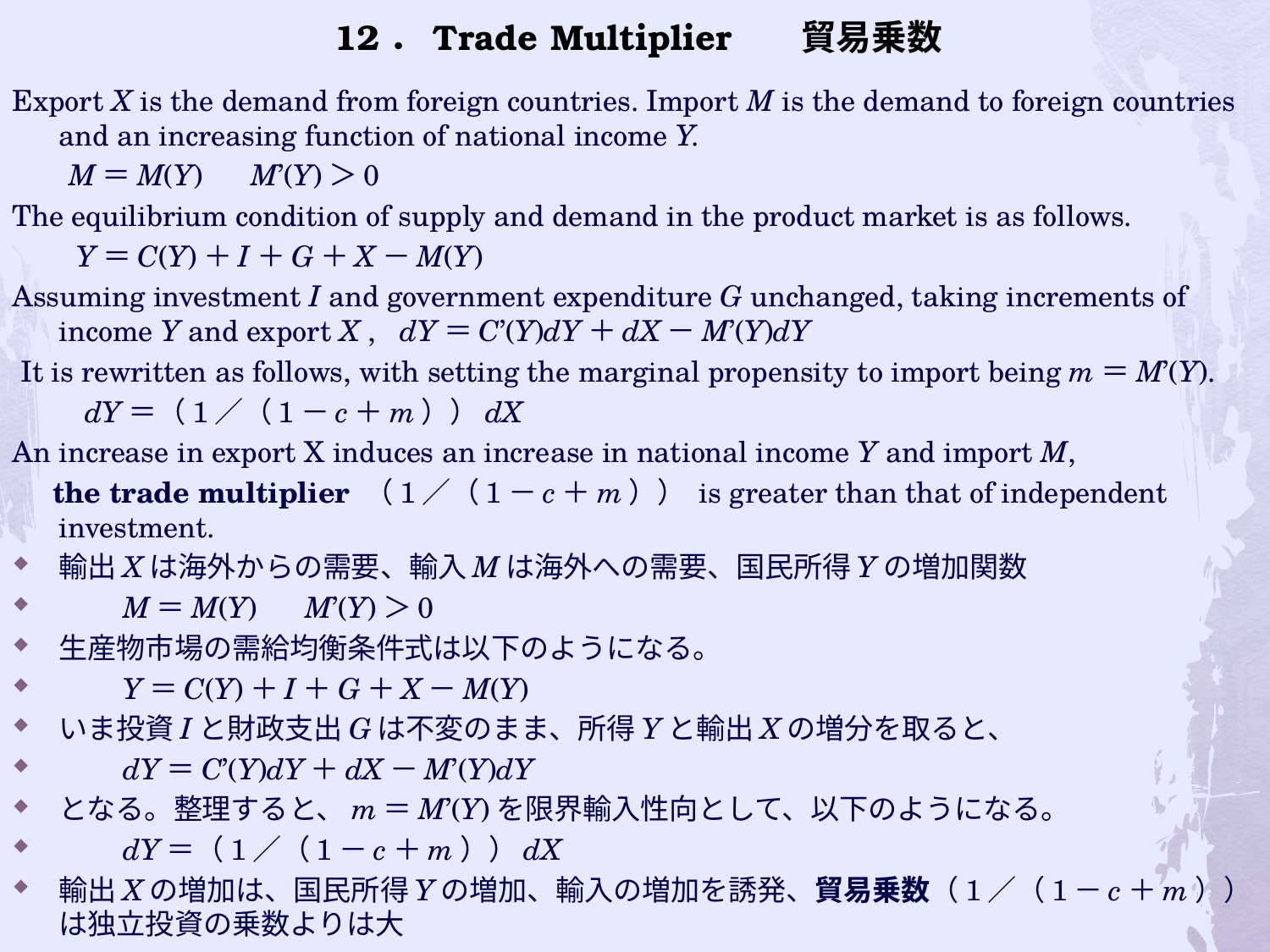

# 12．Trade Multiplier     貿易乗数
Export X is the demand from foreign countries. Import M is the demand to foreign countries and an increasing function of national income Y.
       M＝M(Y)　 M’(Y)＞0
The equilibrium condition of supply and demand in the product market is as follows.
        Y＝C(Y)＋I＋G＋X－M(Y)
Assuming investment I and government expenditure G unchanged, taking increments of income Y and export X ,   dY＝C’(Y)dY＋dX－M’(Y)dY
 It is rewritten as follows, with setting the marginal propensity to import being m＝M’(Y).
         dY＝（1／（1－c＋m））dX
An increase in export X induces an increase in national income Y and import M,
     the trade multiplier （1／（1－c＋m）） is greater than that of independent investment.
輸出Xは海外からの需要、輸入Mは海外への需要、国民所得Yの増加関数
　　M＝M(Y)　 M’(Y)＞0
生産物市場の需給均衡条件式は以下のようになる。
　　Y＝C(Y)＋I＋G＋X－M(Y)
いま投資Iと財政支出Gは不変のまま、所得Yと輸出Xの増分を取ると、
　　dY＝C’(Y)dY＋dX－M’(Y)dY
となる。整理すると、m＝M’(Y)を限界輸入性向として、以下のようになる。
　　dY＝（1／（1－c＋m））dX
輸出Xの増加は、国民所得Yの増加、輸入の増加を誘発、貿易乗数（1／（1－c＋m））は独立投資の乗数よりは大